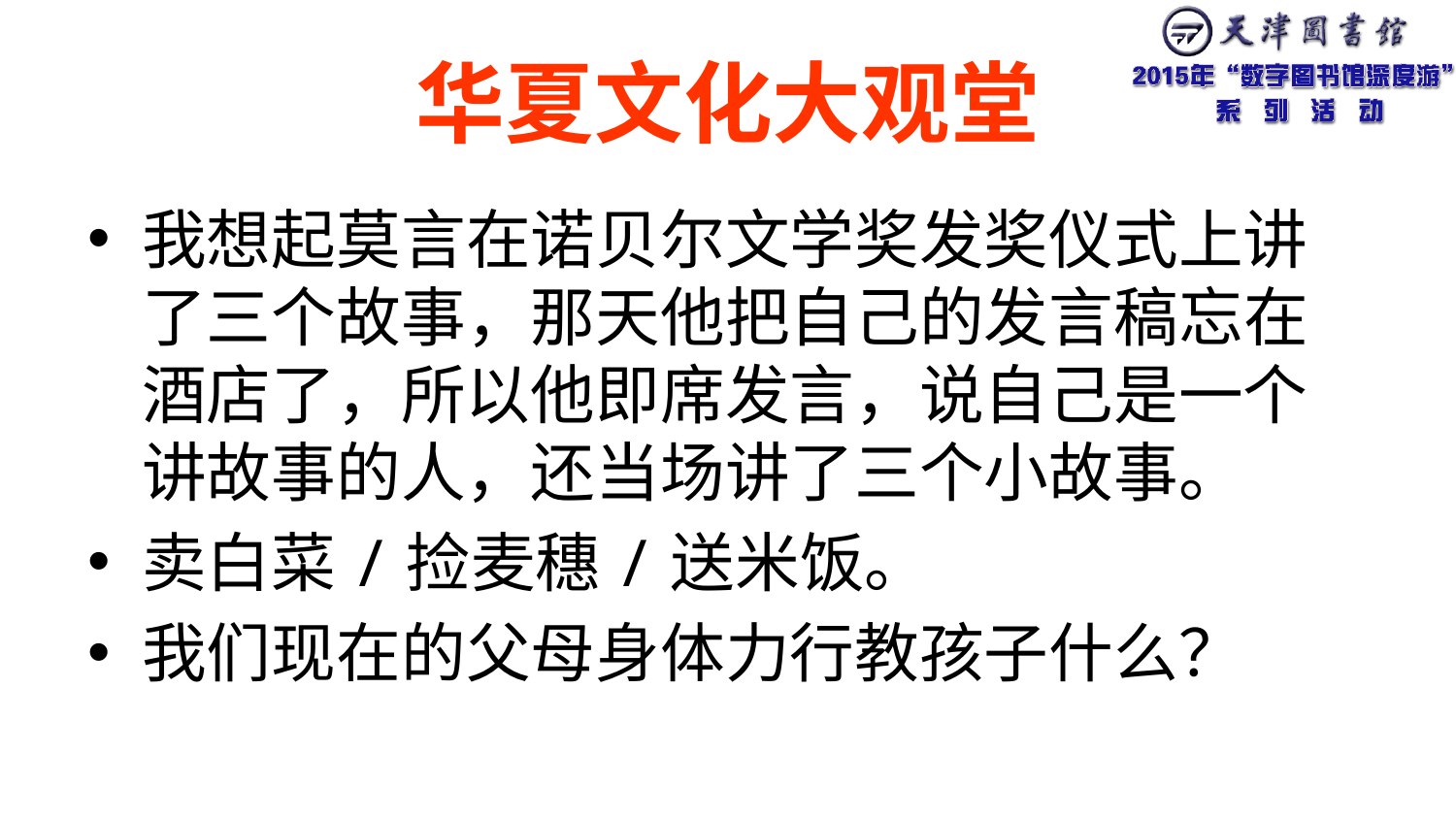

# 华夏文化大观堂
我想起莫言在诺贝尔文学奖发奖仪式上讲了三个故事，那天他把自己的发言稿忘在酒店了，所以他即席发言，说自己是一个讲故事的人，还当场讲了三个小故事。
卖白菜/捡麦穗/送米饭。
我们现在的父母身体力行教孩子什么？